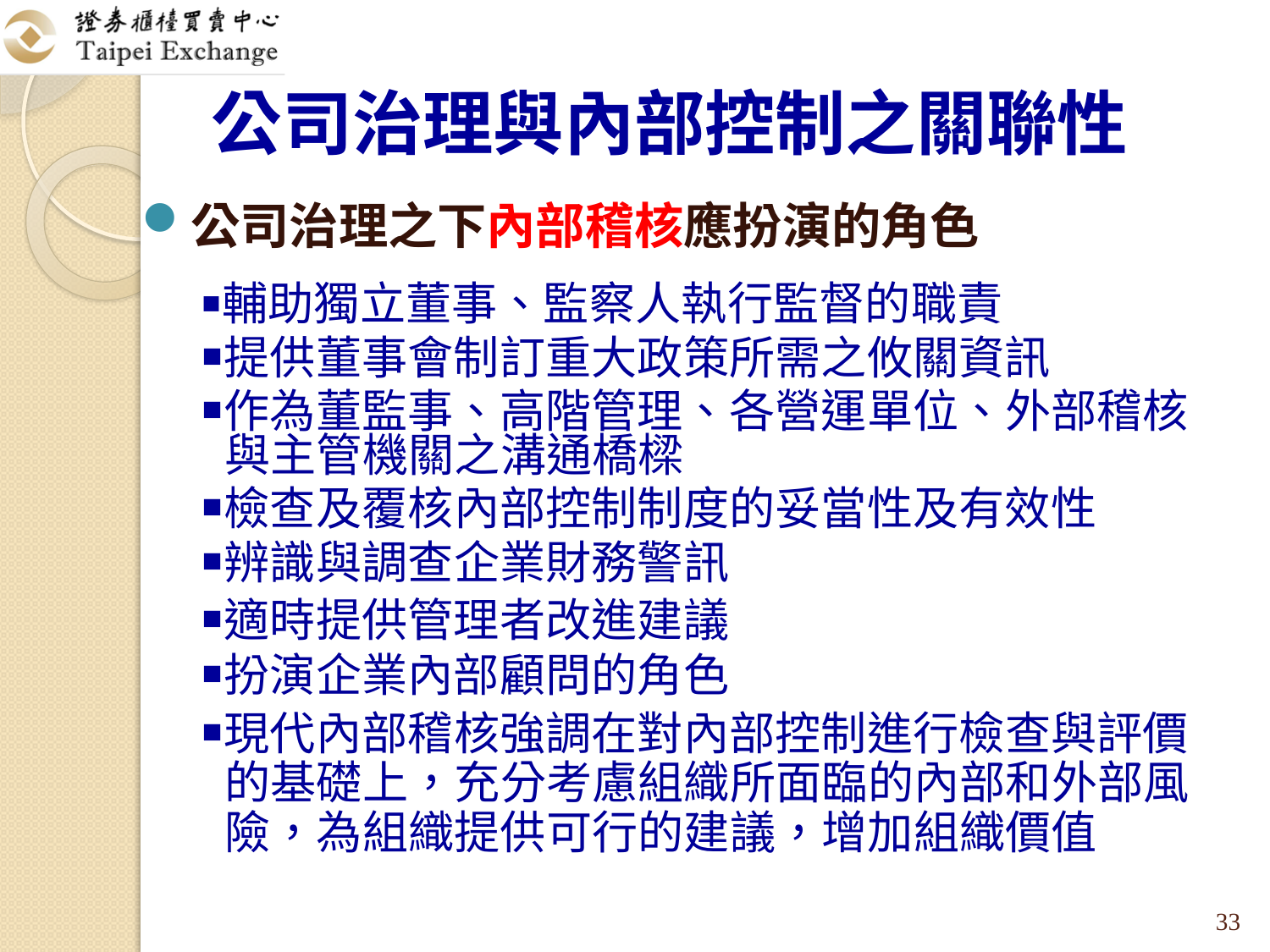

# 公司治理與內部控制之關聯性
公司治理之下內部稽核應扮演的角色
￭輔助獨立董事、監察人執行監督的職責
￭提供董事會制訂重大政策所需之攸關資訊
￭作為董監事、高階管理、各營運單位、外部稽核與主管機關之溝通橋樑
￭檢查及覆核內部控制制度的妥當性及有效性
￭辨識與調查企業財務警訊
￭適時提供管理者改進建議
￭扮演企業內部顧問的角色
￭現代內部稽核強調在對內部控制進行檢查與評價的基礎上，充分考慮組織所面臨的內部和外部風險，為組織提供可行的建議，增加組織價值

33